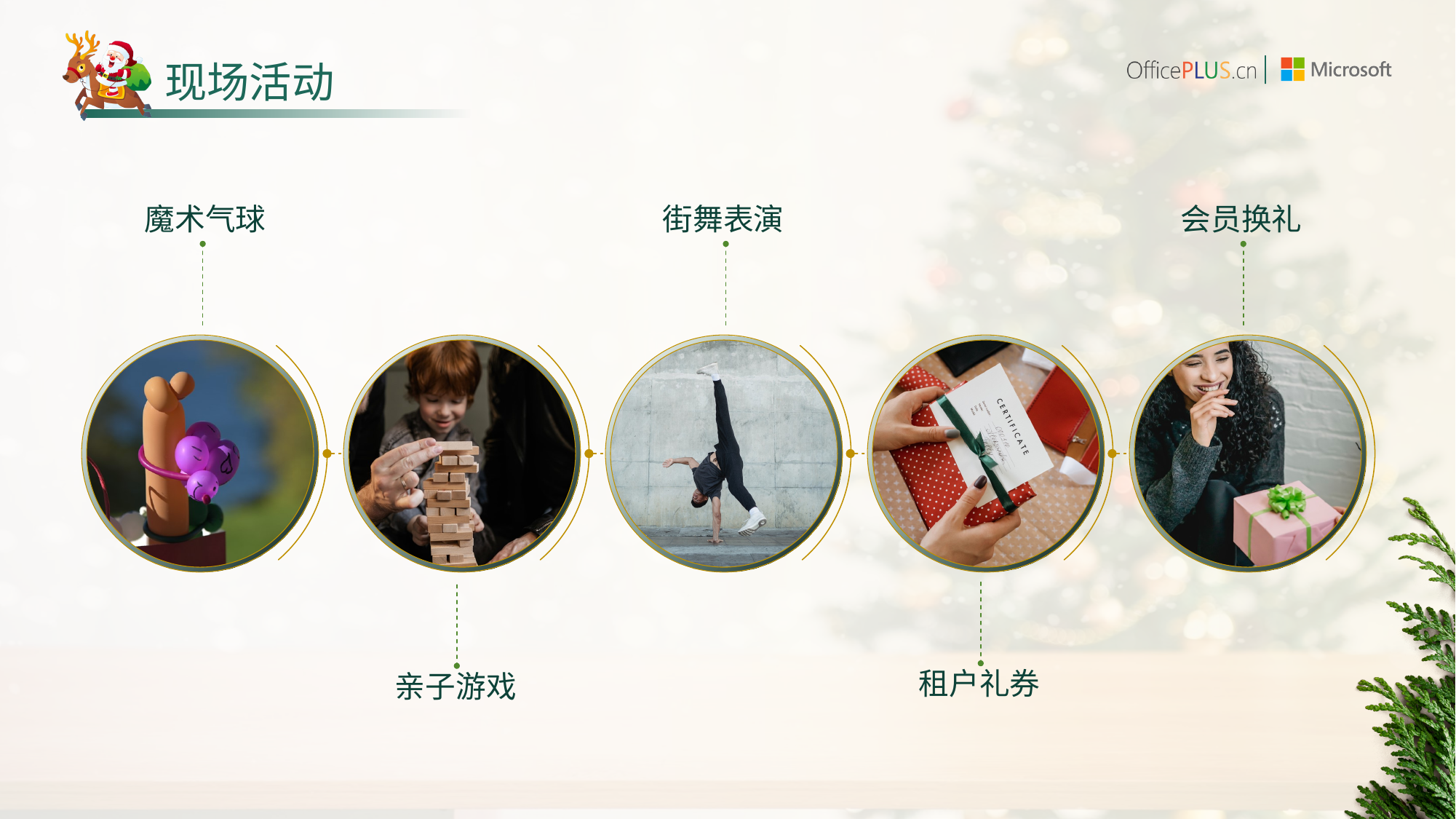

# 现场活动
魔术气球
街舞表演
会员换礼

租户礼券
亲子游戏